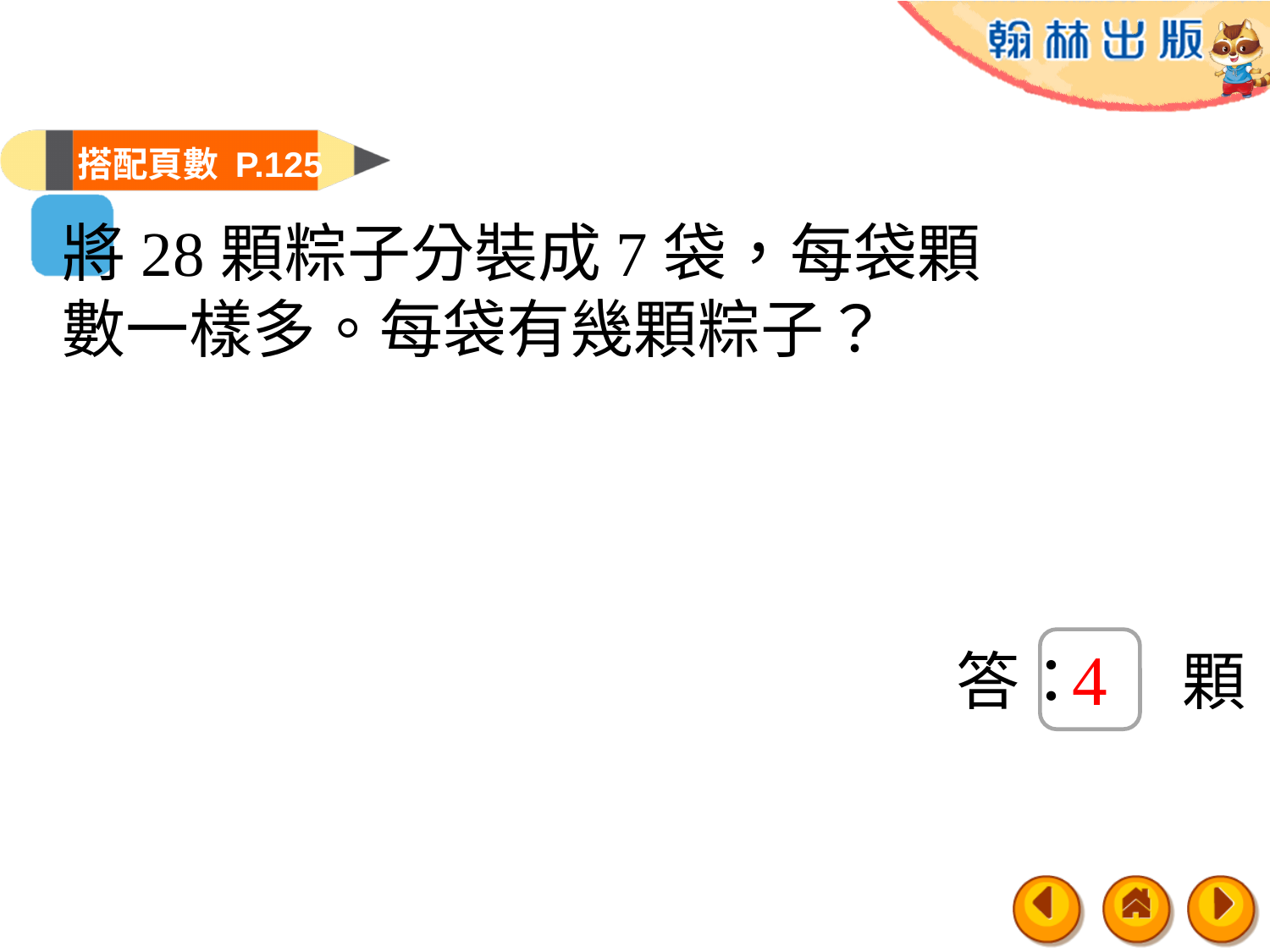

搭配頁數 P.125
將28顆粽子分裝成7袋，每袋顆
數一樣多。每袋有幾顆粽子？
4

答：       顆